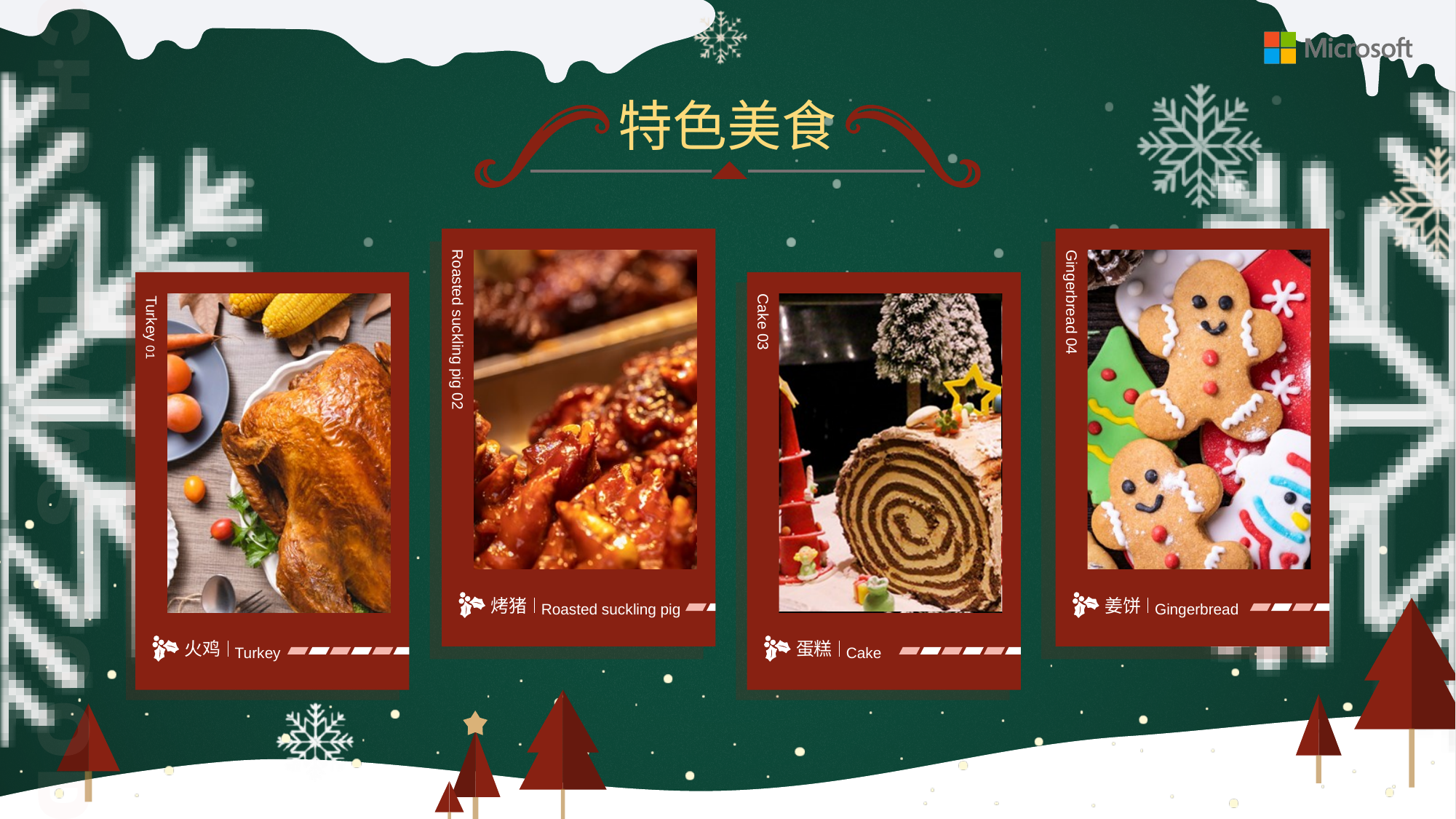

特色美食

Roasted suckling pig 02

烤猪
Roasted suckling pig

Gingerbread 04

姜饼
Gingerbread

Turkey 01

火鸡
Turkey

Cake 03

蛋糕
Cake